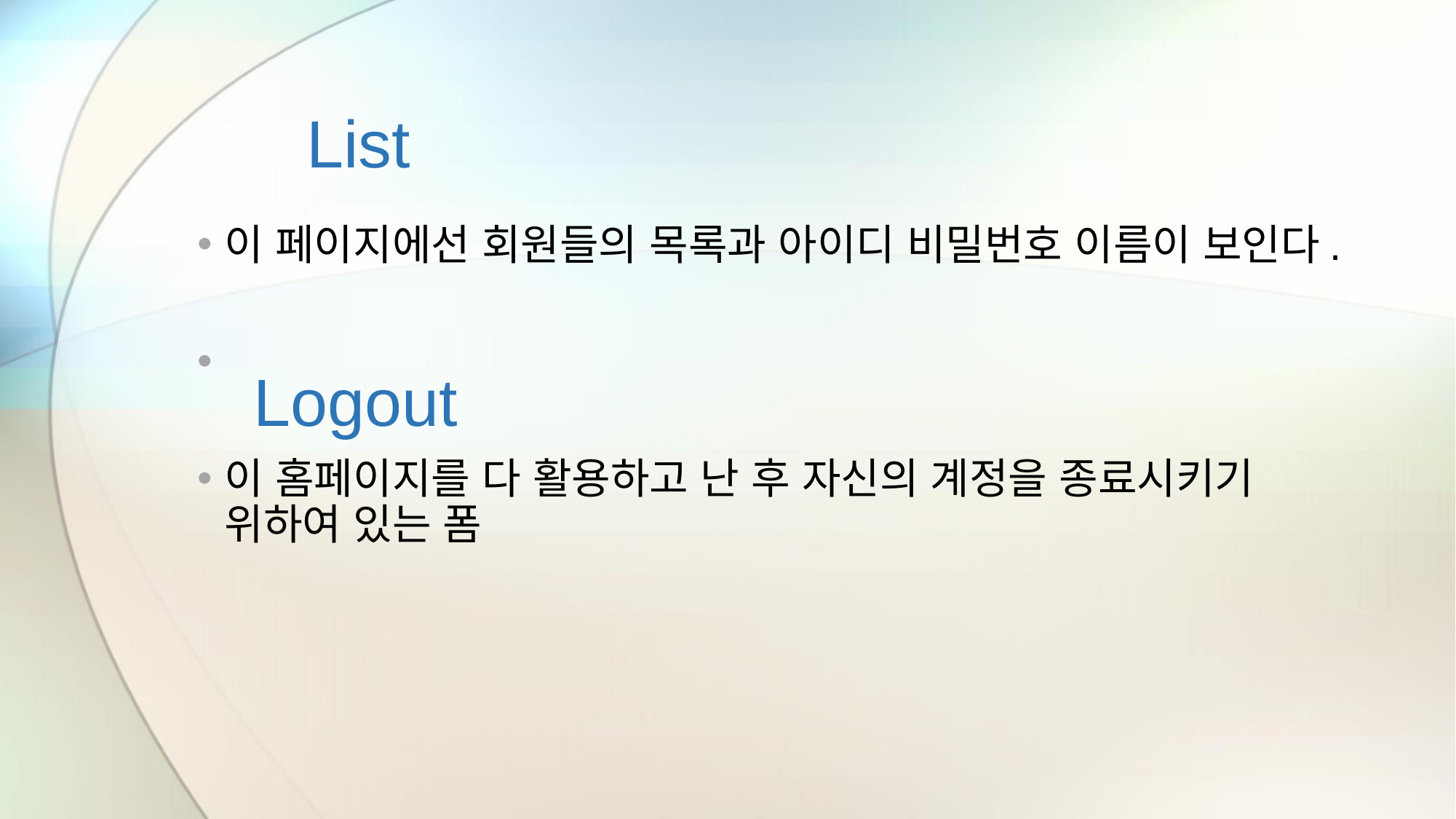

List
이 페이지에선 회원들의 목록과 아이디 비밀번호 이름이 보인다.

이 홈페이지를 다 활용하고 난 후 자신의 계정을 종료시키기 위하여 있는 폼
# Logout